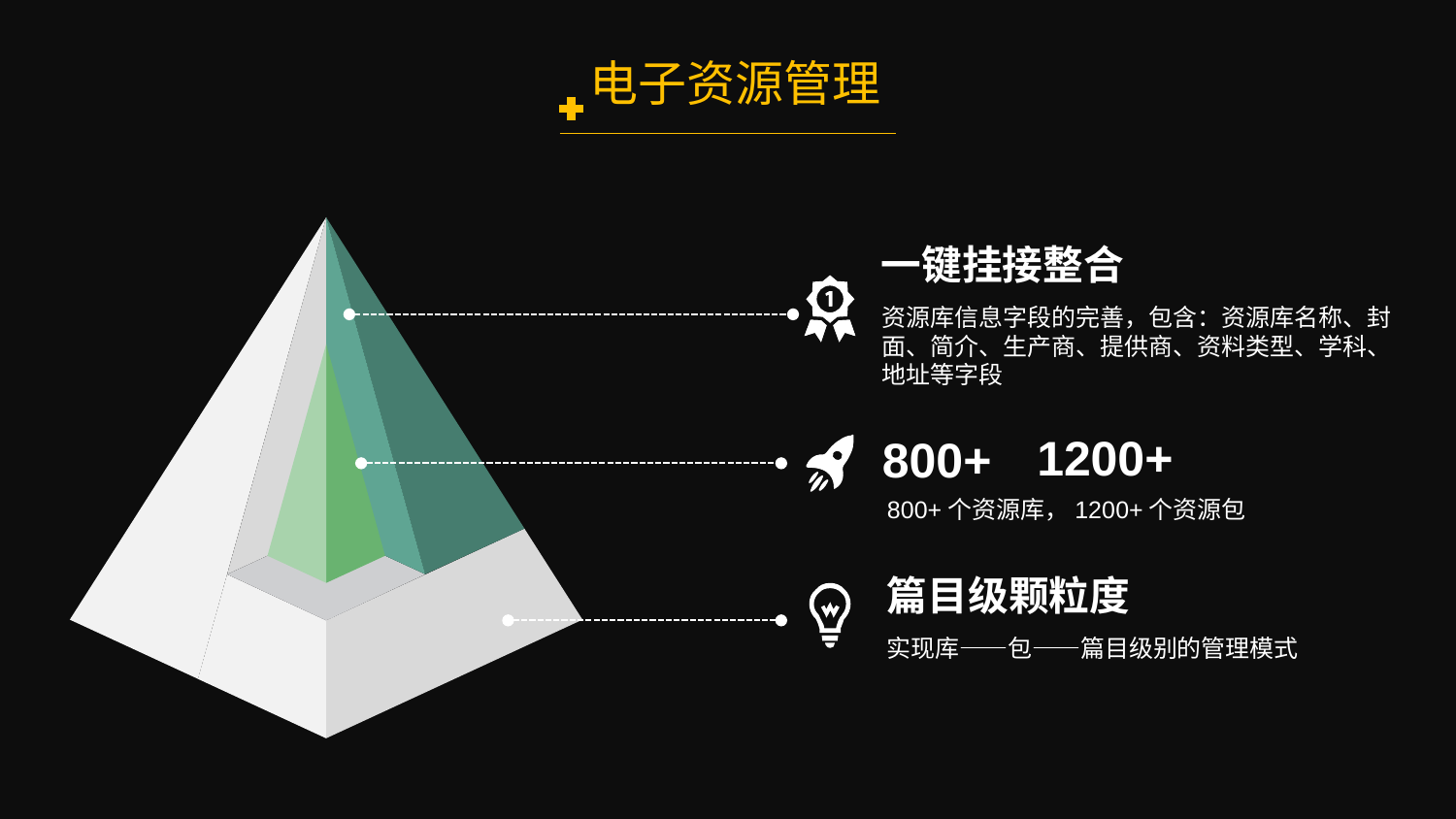

电子资源管理

一键挂接整合

资源库信息字段的完善，包含：资源库名称、封面、简介、生产商、提供商、资料类型、学科、地址等字段
1200+
800+

800+个资源库，1200+个资源包
篇目级颗粒度

实现库——包——篇目级别的管理模式